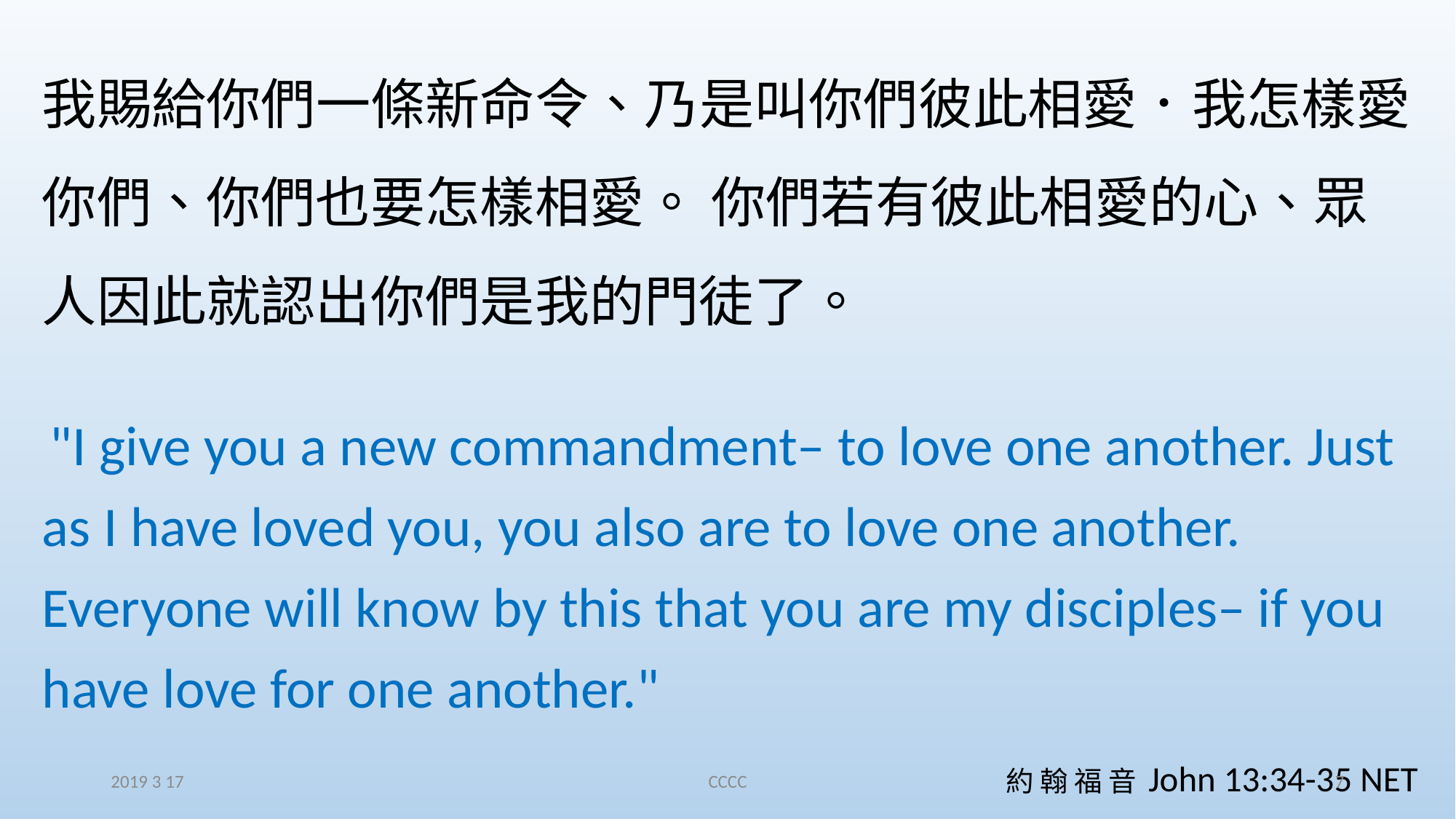

我賜給你們一條新命令、乃是叫你們彼此相愛．我怎樣愛你們、你們也要怎樣相愛。 你們若有彼此相愛的心、眾人因此就認出你們是我的門徒了。

 "I give you a new commandment– to love one another. Just as I have loved you, you also are to love one another. Everyone will know by this that you are my disciples– if you have love for one another."

 約 翰 福 音 John 13:34-35 NET
2019 3 17
CCCC
7